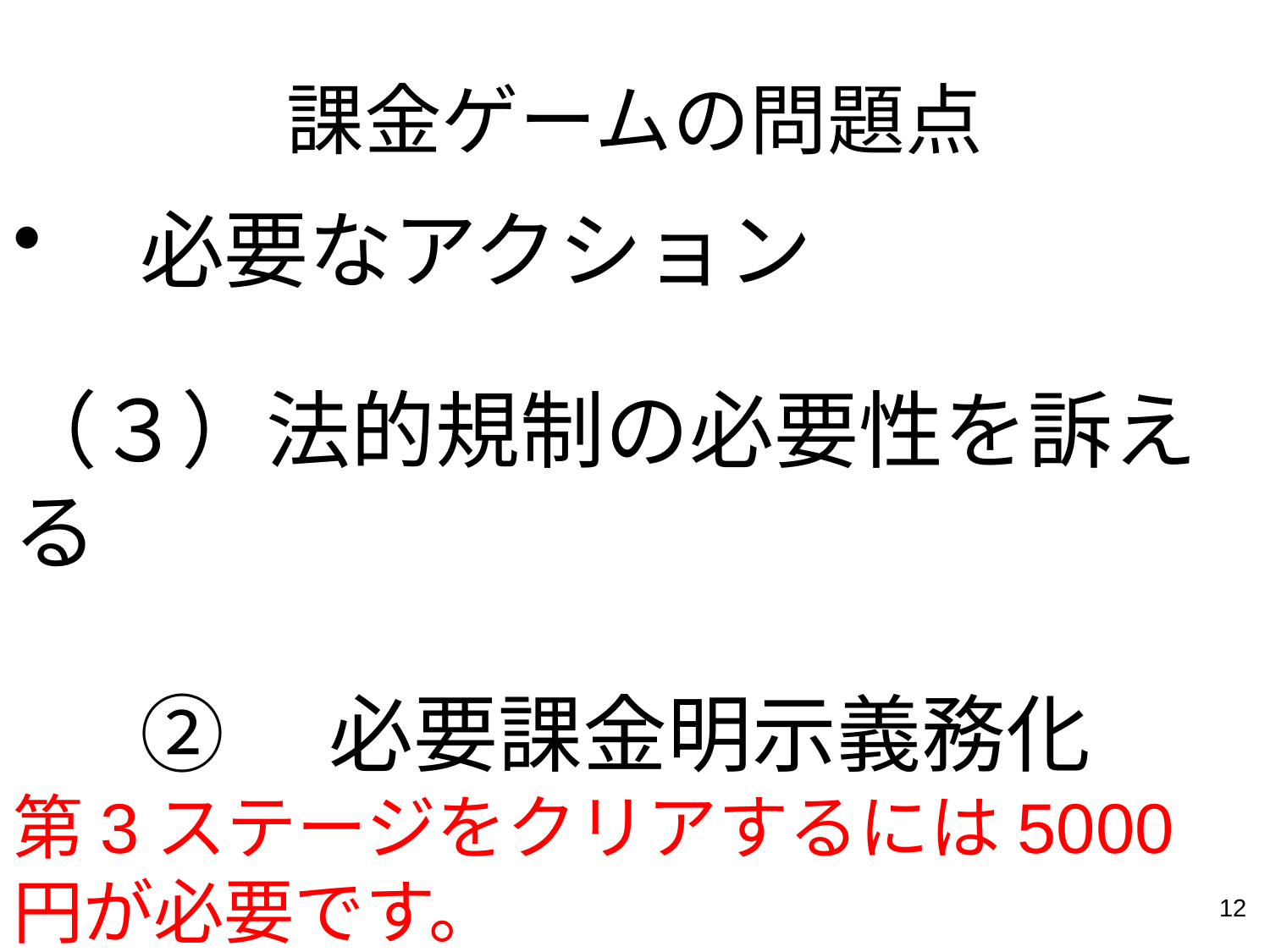

# 課金ゲームの問題点
必要なアクション

（３）法的規制の必要性を訴える

	②　必要課金明示義務化
第3ステージをクリアするには5000円が必要です。

12